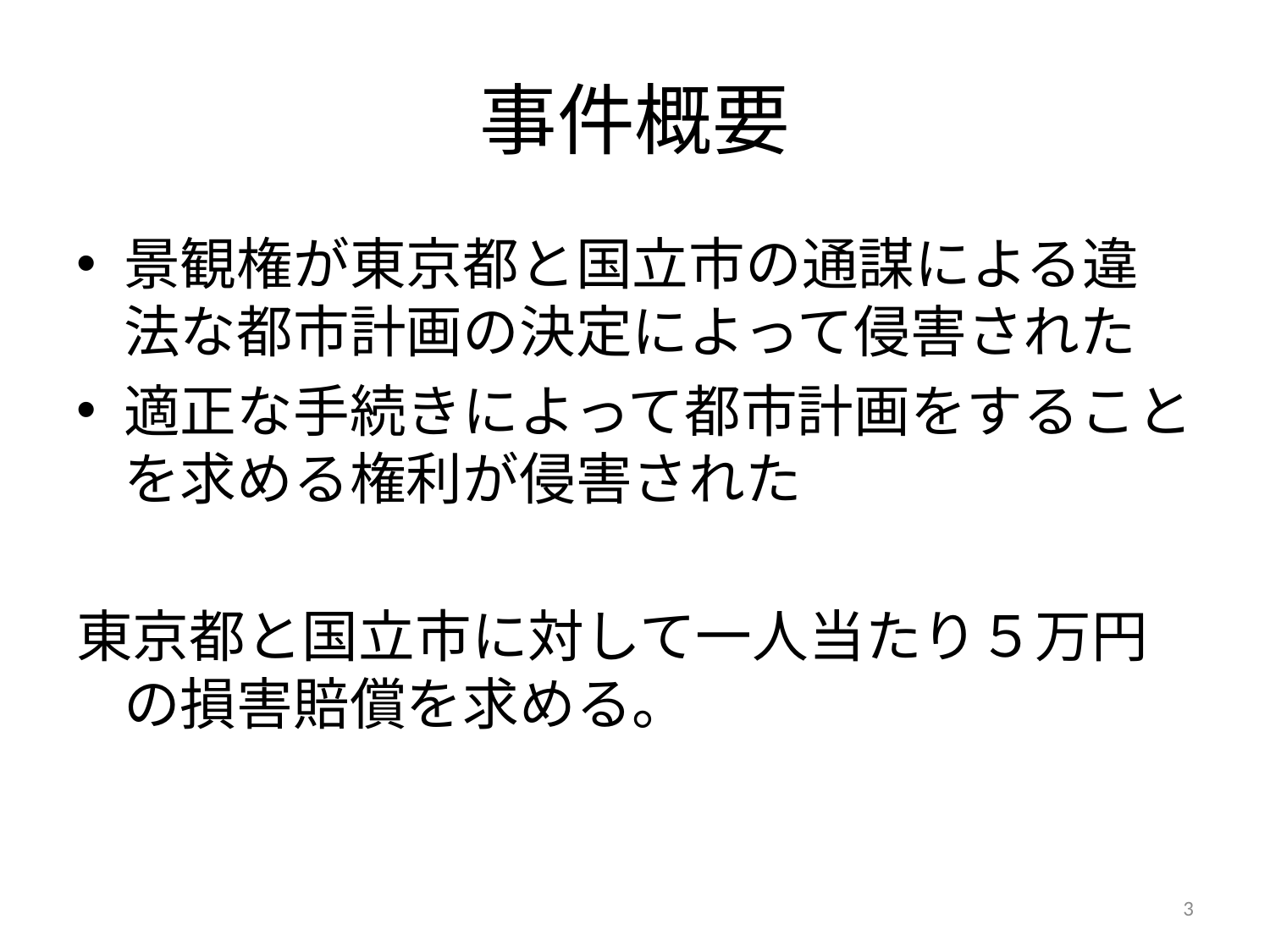

# 事件概要
景観権が東京都と国立市の通謀による違法な都市計画の決定によって侵害された
適正な手続きによって都市計画をすることを求める権利が侵害された

東京都と国立市に対して一人当たり５万円の損害賠償を求める。
3